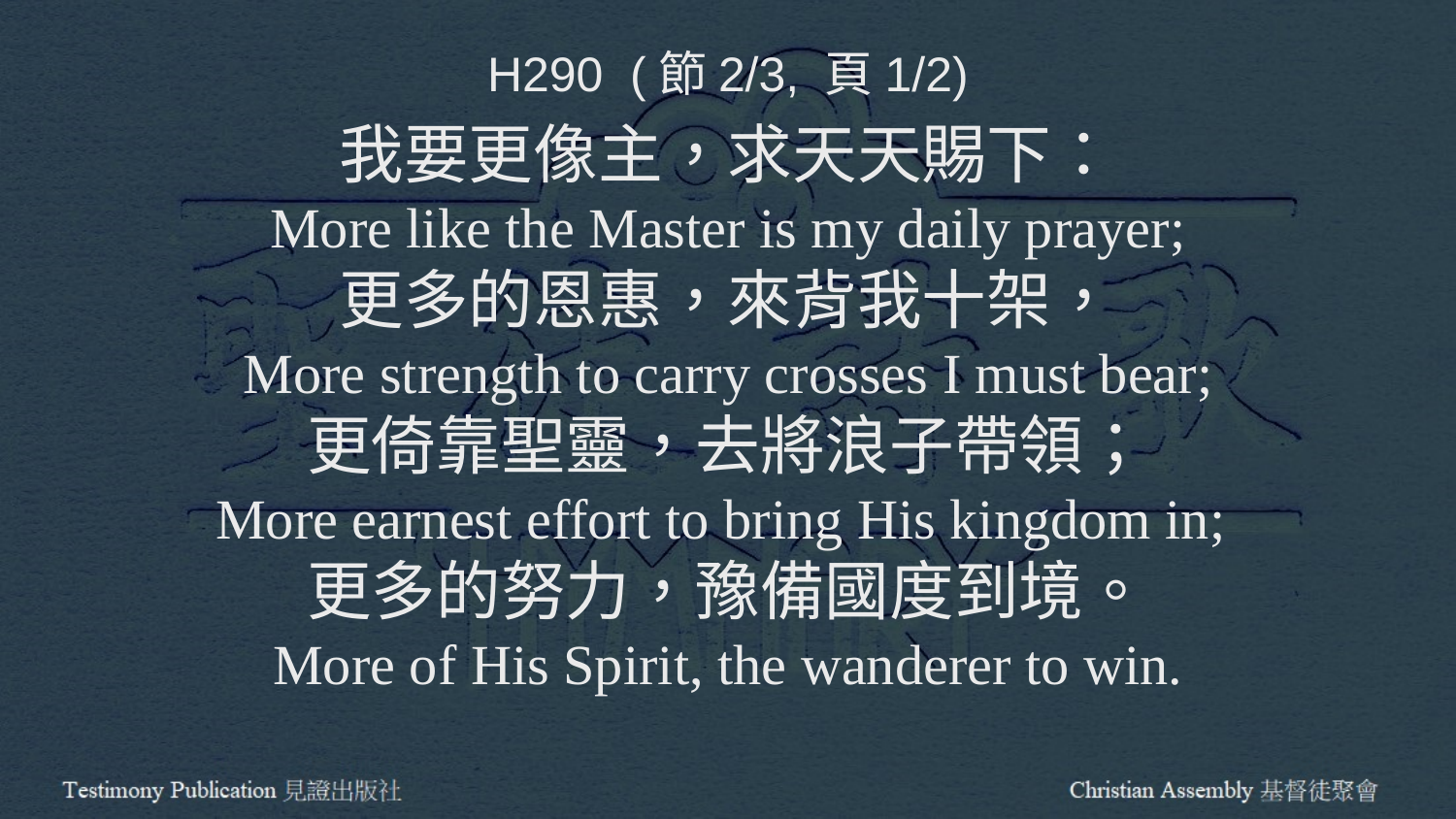

H290  (節2/3, 頁1/2)
我要更像主，求天天賜下：
More like the Master is my daily prayer;
更多的恩惠，來背我十架，
More strength to carry crosses I must bear;
更倚靠聖靈，去將浪子帶領；
More earnest effort to bring His kingdom in;
更多的努力，豫備國度到境。
More of His Spirit, the wanderer to win.